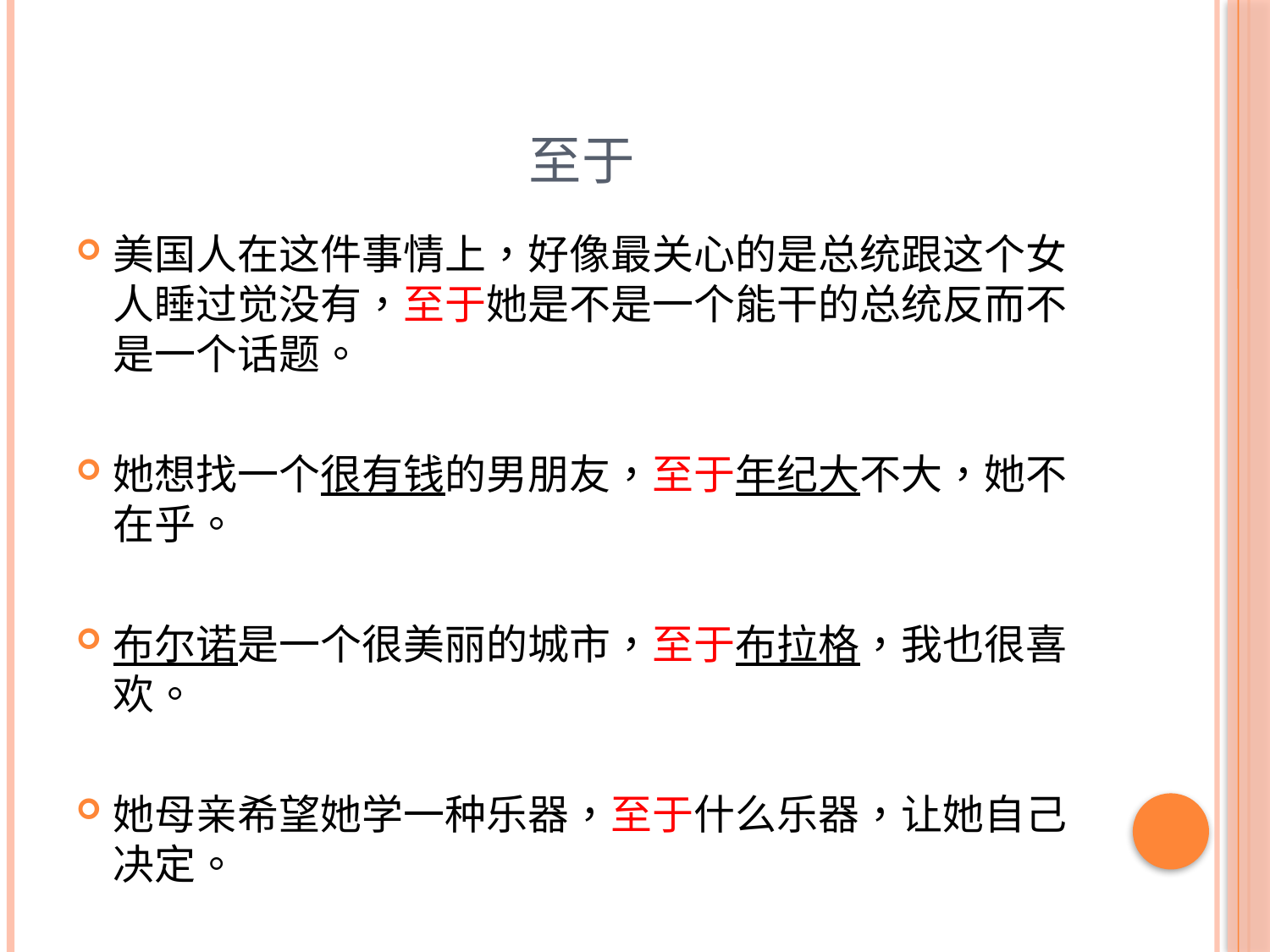

# 至于
美国人在这件事情上，好像最关心的是总统跟这个女人睡过觉没有，至于她是不是一个能干的总统反而不是一个话题。

她想找一个很有钱的男朋友，至于年纪大不大，她不在乎。

布尔诺是一个很美丽的城市，至于布拉格，我也很喜欢。

她母亲希望她学一种乐器，至于什么乐器，让她自己决定。